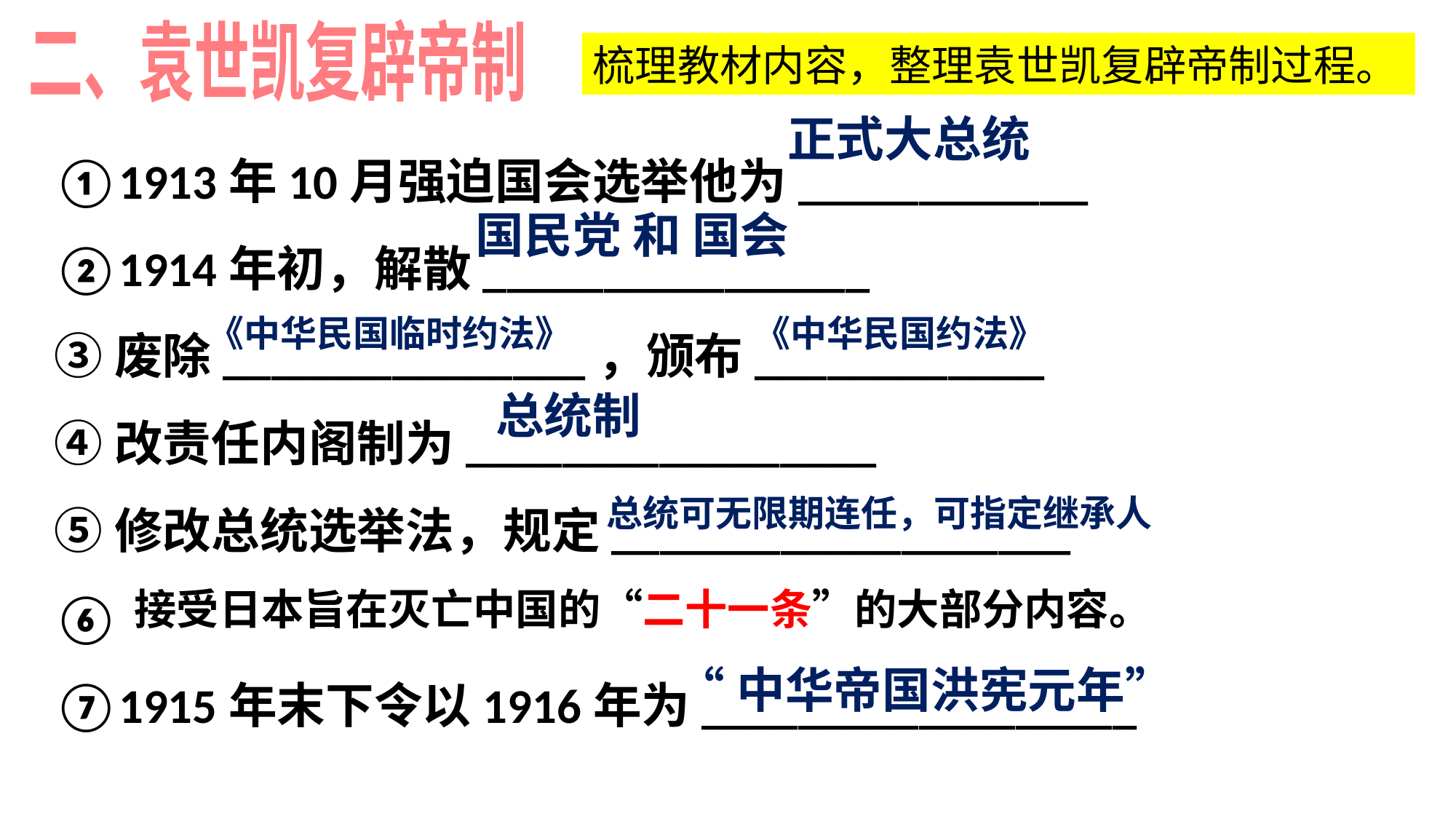

二、袁世凯复辟帝制
梳理教材内容，整理袁世凯复辟帝制过程。
正式大总统
①1913年10月强迫国会选举他为____________
②1914年初，解散________________
③废除_______________，颁布____________
④改责任内阁制为_________________
⑤修改总统选举法，规定___________________
⑥
⑦1915年末下令以1916年为__________________
国民党 和 国会
《中华民国临时约法》
《中华民国约法》
总统制
总统可无限期连任，可指定继承人
接受日本旨在灭亡中国的“二十一条”的大部分内容。
“中华帝国洪宪元年”